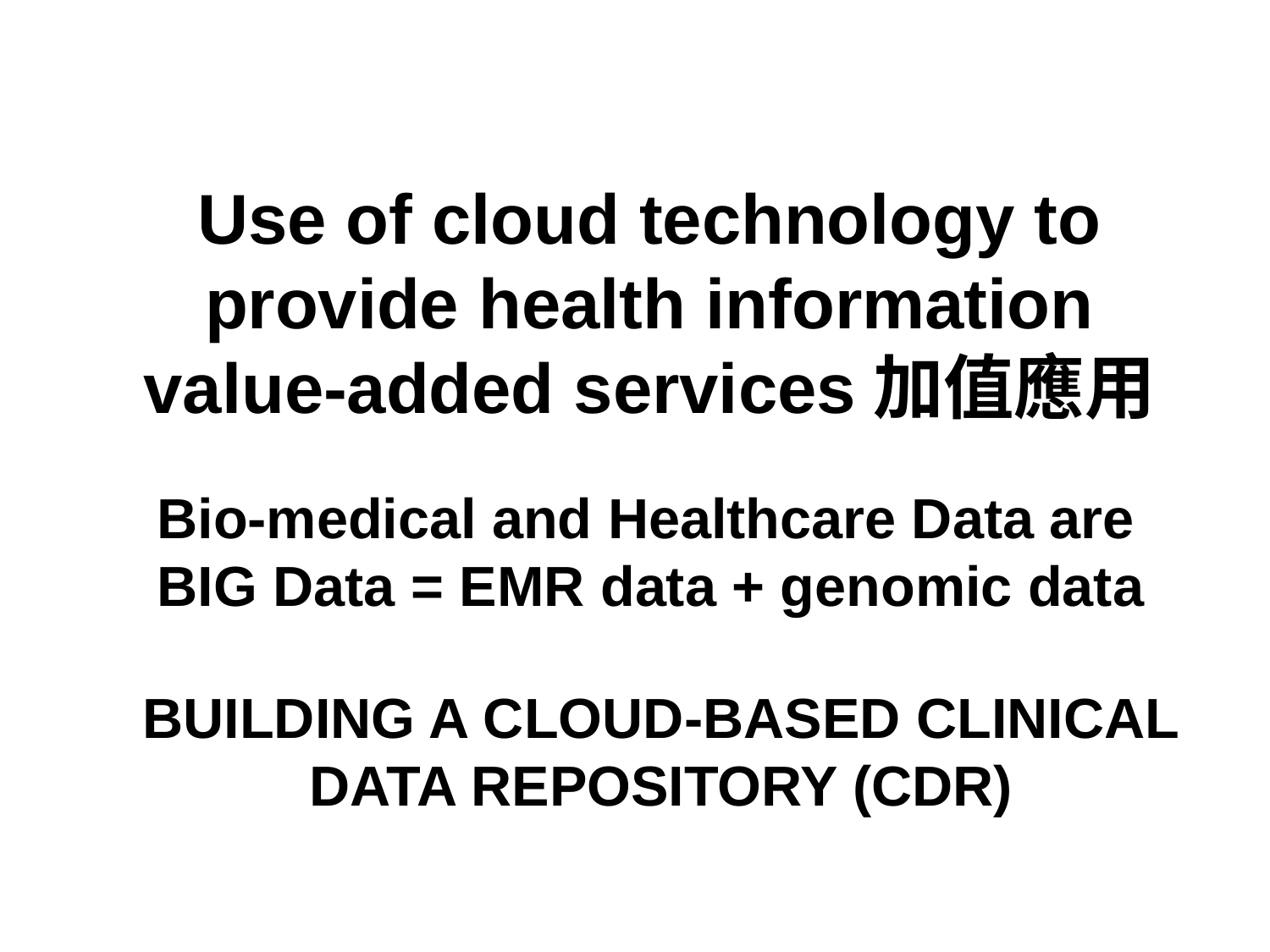

Use of cloud technology to provide health information value-added services加值應用
Bio-medical and Healthcare Data are
BIG Data = EMR data + genomic data
BUILDING A CLOUD-BASED CLINICAL DATA REPOSITORY (CDR)